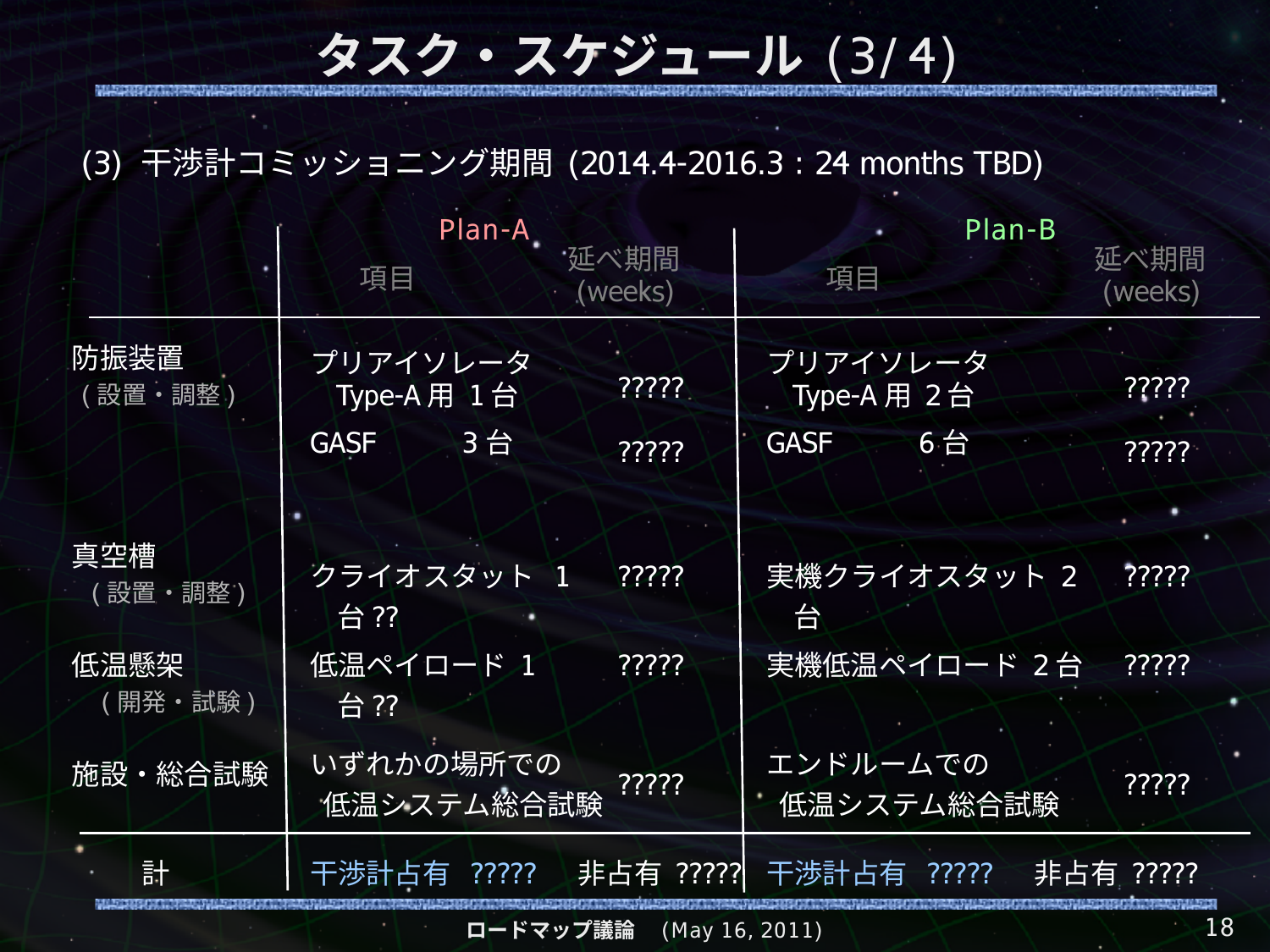

# タスク・スケジュール (3/4)
(3) 干渉計コミッショニング期間 (2014.4-2016.3 : 24 months TBD)
Plan-A
Plan-B
延べ期間
 (weeks)
延べ期間
 (weeks)
項目
項目
防振装置
プリアイソレータ
   Type-A用 1台
プリアイソレータ
   Type-A用 2台
?????
?????
(設置・調整)
GASF          3台
?????
GASF          6台
?????
真空槽
クライオスタット  1台??
?????
実機クライオスタット 2台
?????
(設置・調整)
低温懸架
低温ペイロード 1台??
?????
実機低温ペイロード 2台
?????
(開発・試験)
いずれかの場所での
 低温システム総合試験
エンドルームでの
 低温システム総合試験
施設・総合試験
?????
?????
計
干渉計占有  ?????
非占有 ?????
干渉計占有  ?????
非占有 ?????
18
ロードマップ議論　(May 16, 2011)